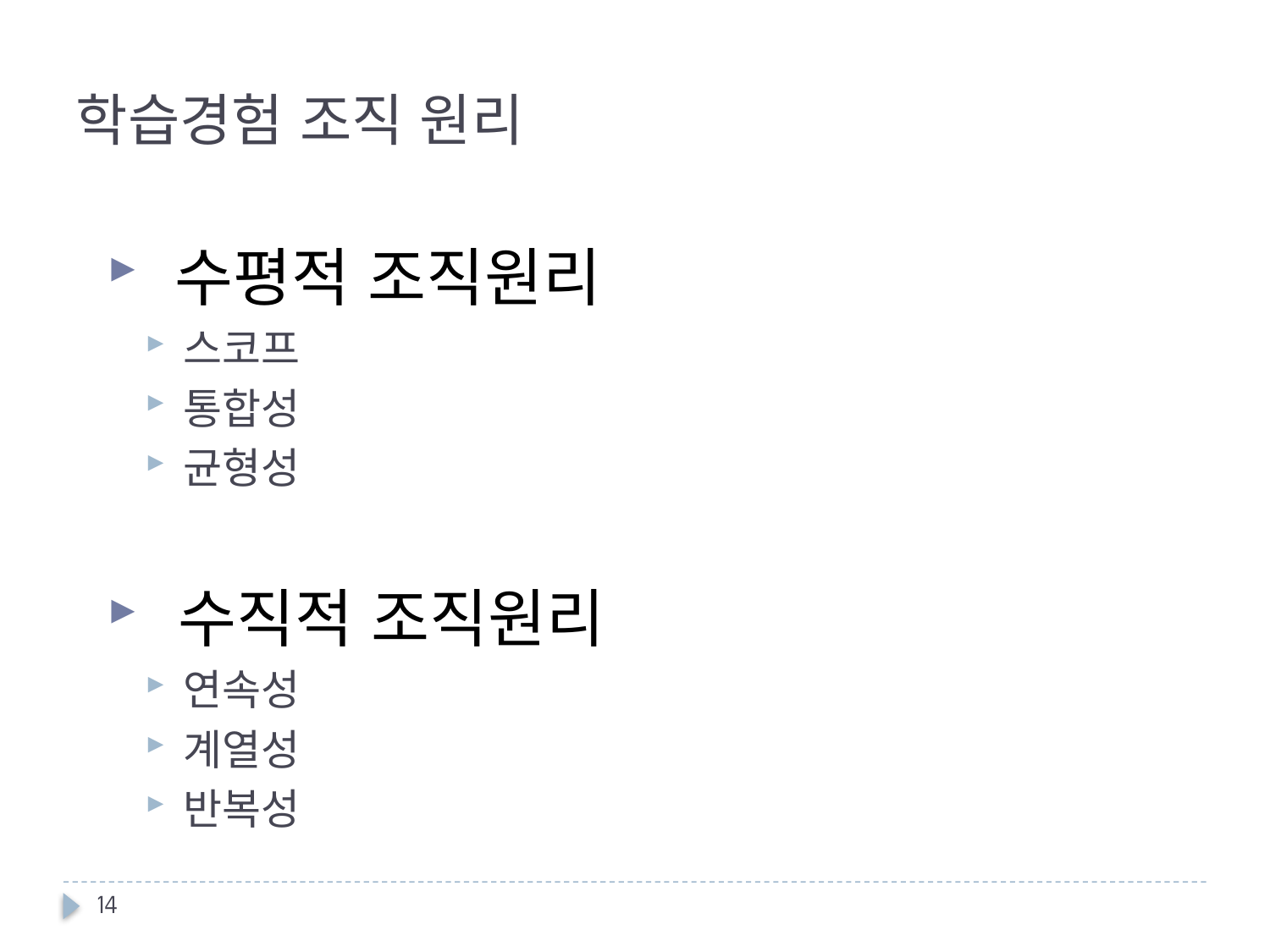

학습경험 조직 원리
 수평적 조직원리
스코프
통합성
균형성

 수직적 조직원리
연속성
계열성
반복성
14